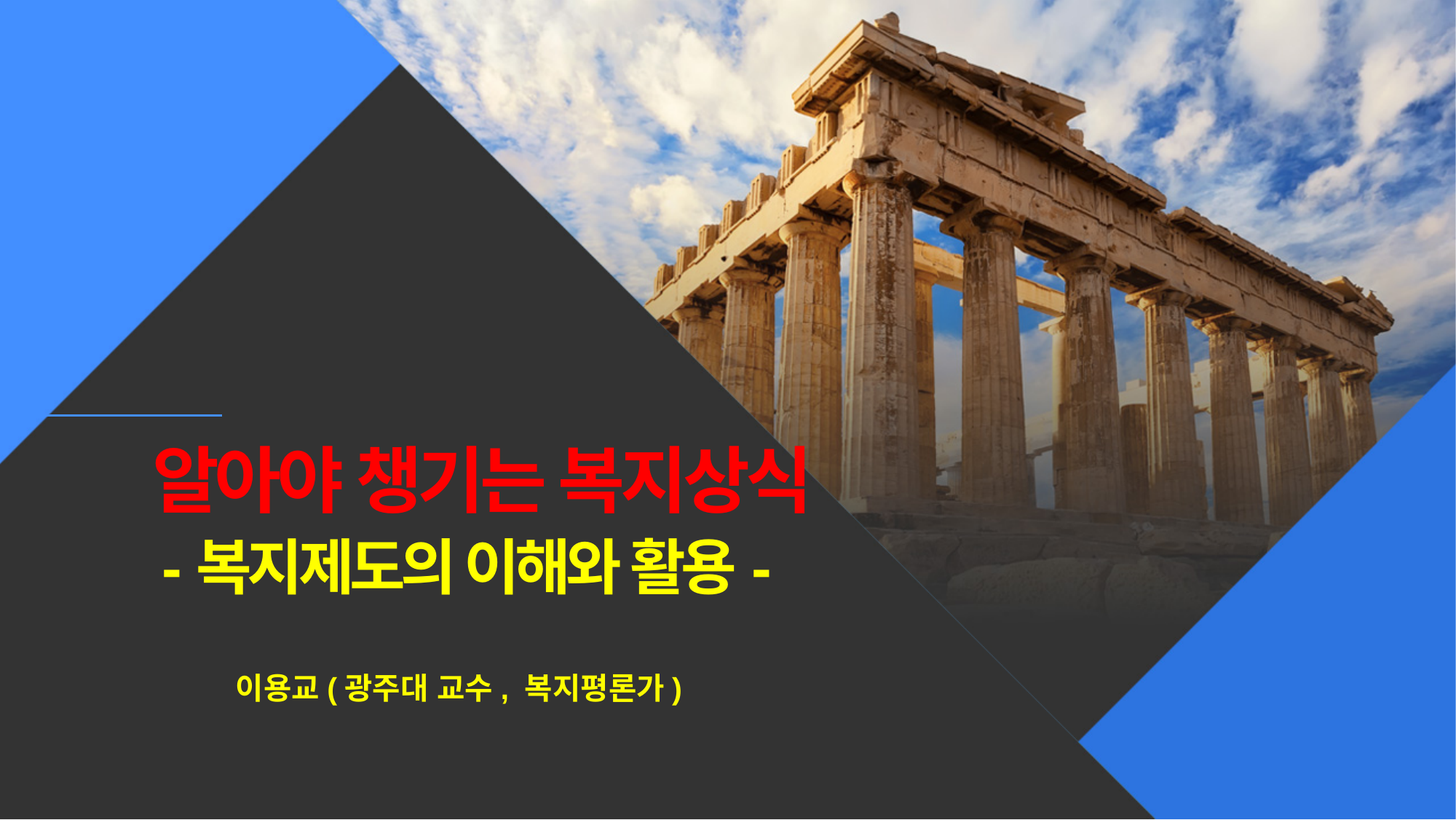

알아야 챙기는 복지상식
-복지제도의 이해와 활용-

이용교(광주대 교수, 복지평론가)